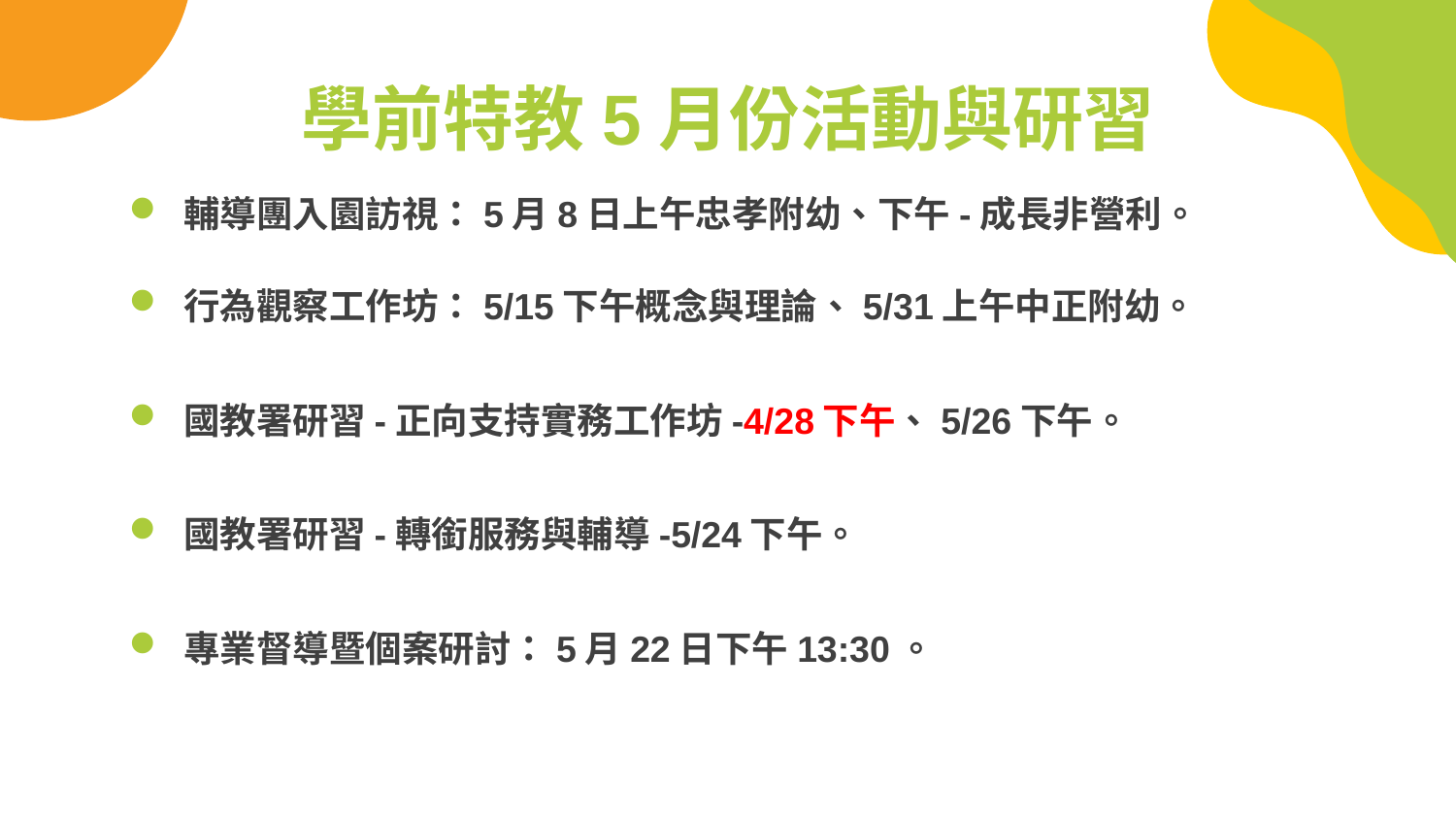

# 學前特教5月份活動與研習
輔導團入園訪視：5月8日上午忠孝附幼、下午-成長非營利。
行為觀察工作坊：5/15下午概念與理論、5/31上午中正附幼。
國教署研習-正向支持實務工作坊-4/28下午、5/26下午。
國教署研習-轉銜服務與輔導-5/24下午。
專業督導暨個案研討：5月22日下午13:30。